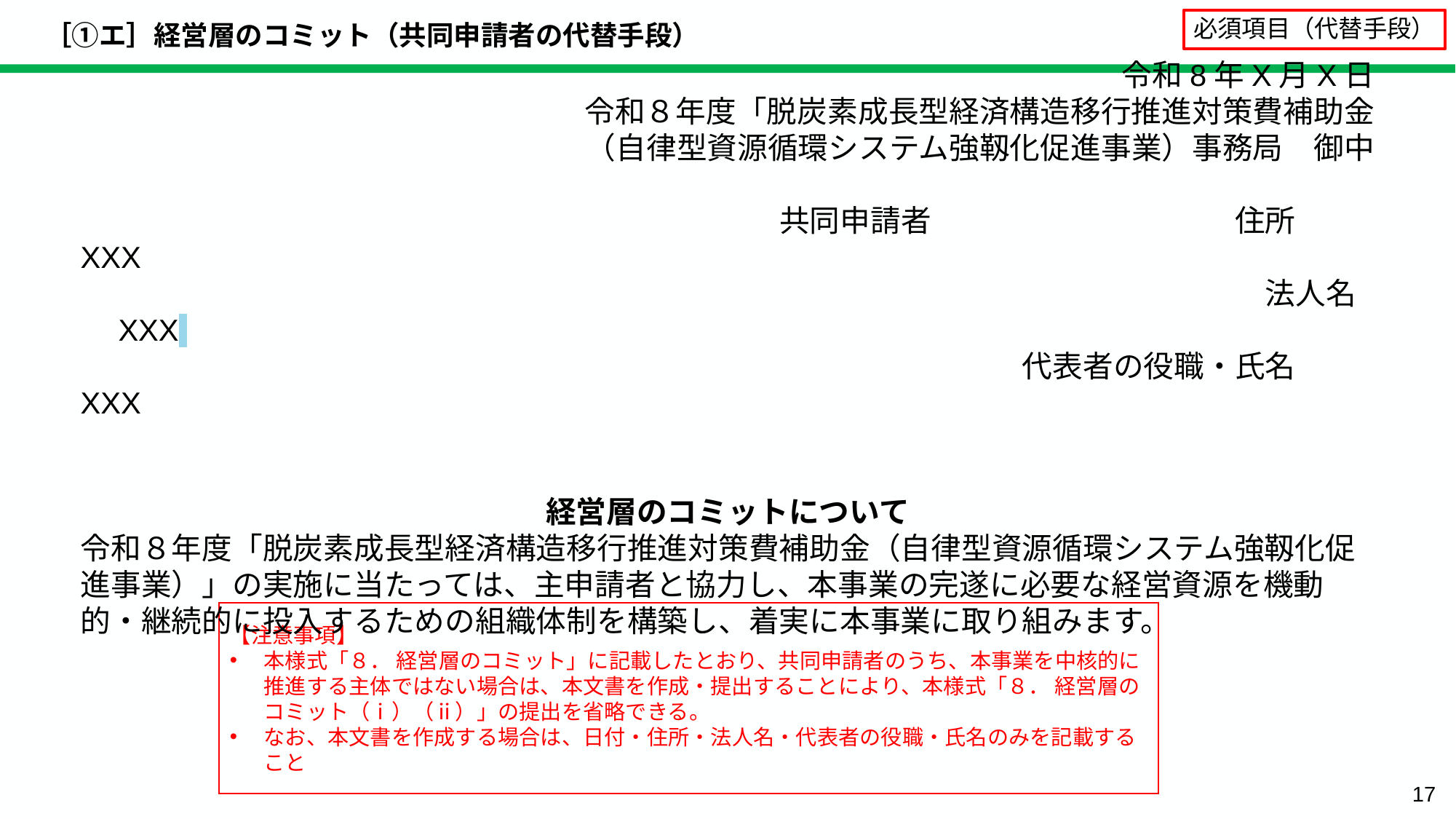

# ［①エ］経営層のコミット（共同申請者の代替手段）
必須項目（代替手段）
令和8年X月X日
令和８年度「脱炭素成長型経済構造移行推進対策費補助金
（自律型資源循環システム強靱化促進事業）事務局　御中

　　　　　　　　　　　　　　　　　　　　　　　共同申請者　　　　　　　　　　住所　XXX
　　　　　　　　　　　　　　　　　　　　　　　　　　　　　　　　　　　　　　　法人名　XXX
　　　　　　　　　　　　　　　　　　　　　　　　　　　　　　　代表者の役職・氏名　XXX

経営層のコミットについて
令和８年度「脱炭素成長型経済構造移行推進対策費補助金（自律型資源循環システム強靱化促進事業）」の実施に当たっては、主申請者と協力し、本事業の完遂に必要な経営資源を機動的・継続的に投入するための組織体制を構築し、着実に本事業に取り組みます。
【注意事項】
本様式「８． 経営層のコミット」に記載したとおり、共同申請者のうち、本事業を中核的に推進する主体ではない場合は、本文書を作成・提出することにより、本様式「８． 経営層のコミット（ⅰ）（ⅱ）」の提出を省略できる。
なお、本文書を作成する場合は、日付・住所・法人名・代表者の役職・氏名のみを記載すること
17